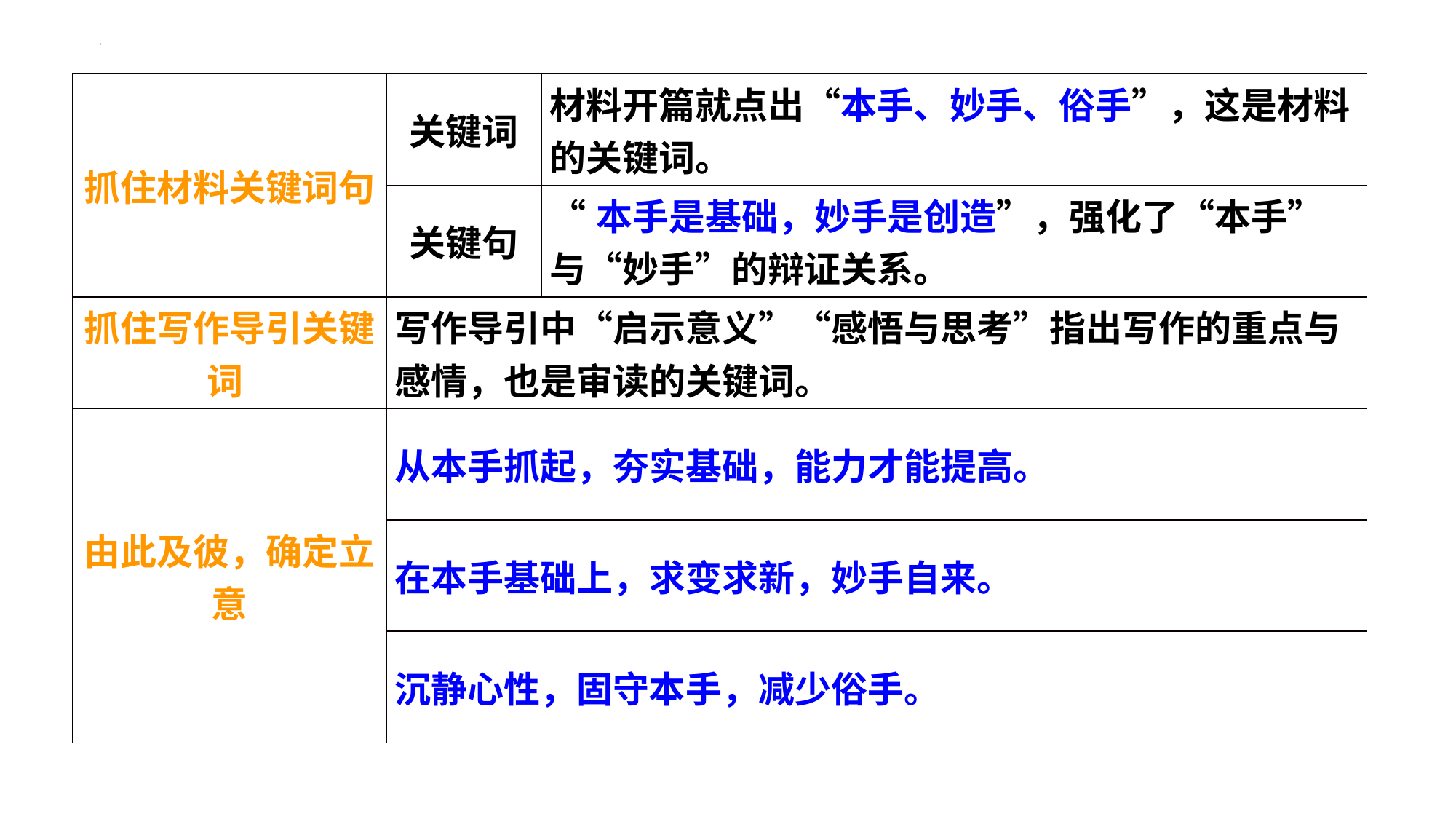

| 抓住材料关键词句 | 关键词 | 材料开篇就点出“本手、妙手、俗手”，这是材料的关键词。 |
| --- | --- | --- |
|  | 关键句 | “本手是基础，妙手是创造”，强化了“本手”与“妙手”的辩证关系。 |
| 抓住写作导引关键词 | 写作导引中“启示意义”“感悟与思考”指出写作的重点与感情，也是审读的关键词。 |  |
| 由此及彼，确定立意 | 从本手抓起，夯实基础，能力才能提高。 |  |
|  | 在本手基础上，求变求新，妙手自来。 |  |
|  | 沉静心性，固守本手，减少俗手。 |  |